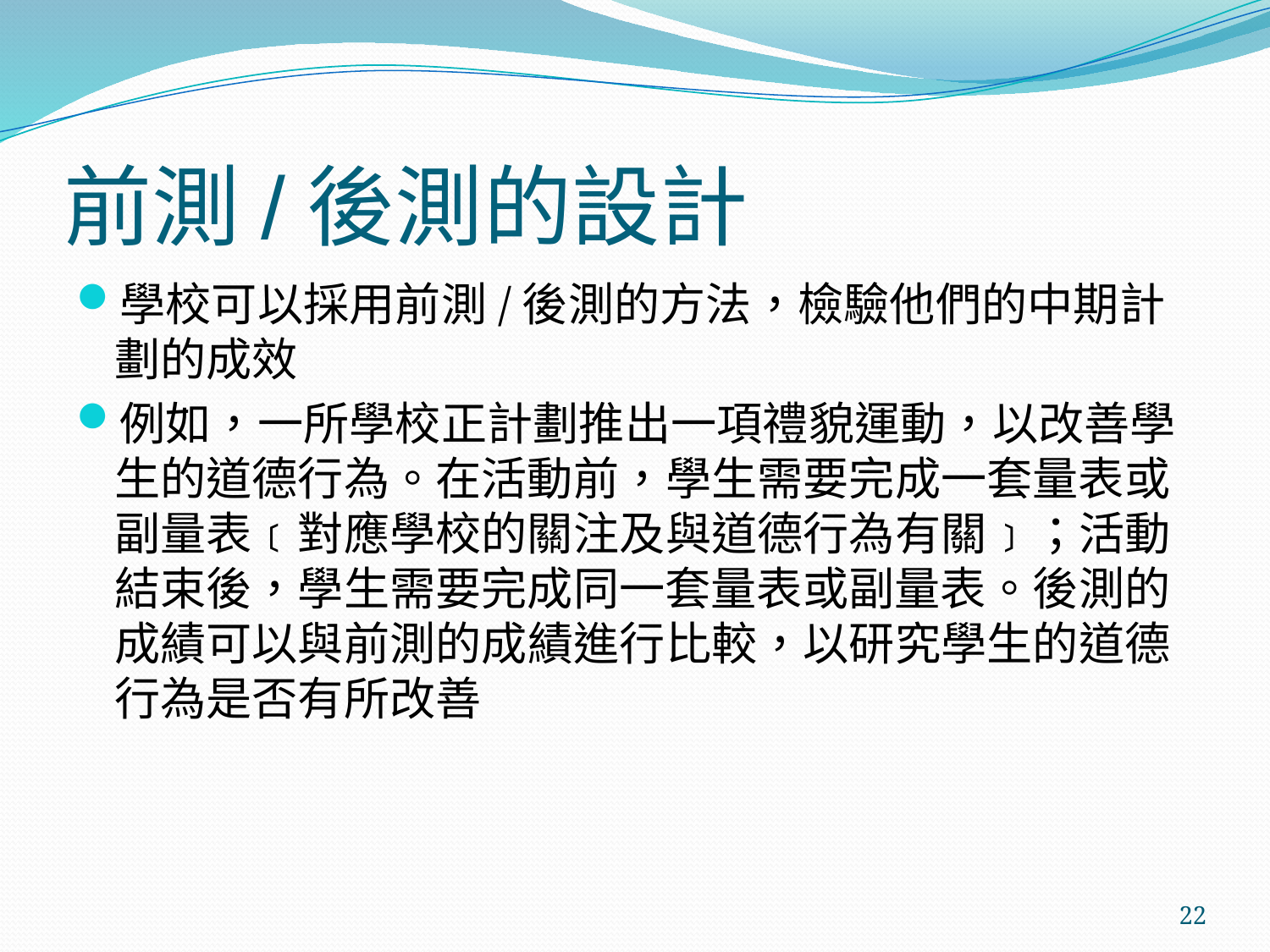

# 前測/後測的設計
學校可以採用前測/後測的方法，檢驗他們的中期計劃的成效
例如，一所學校正計劃推出一項禮貌運動，以改善學生的道德行為。在活動前，學生需要完成一套量表或副量表﹝對應學校的關注及與道德行為有關﹞；活動結束後，學生需要完成同一套量表或副量表。後測的成績可以與前測的成績進行比較，以研究學生的道德行為是否有所改善
22